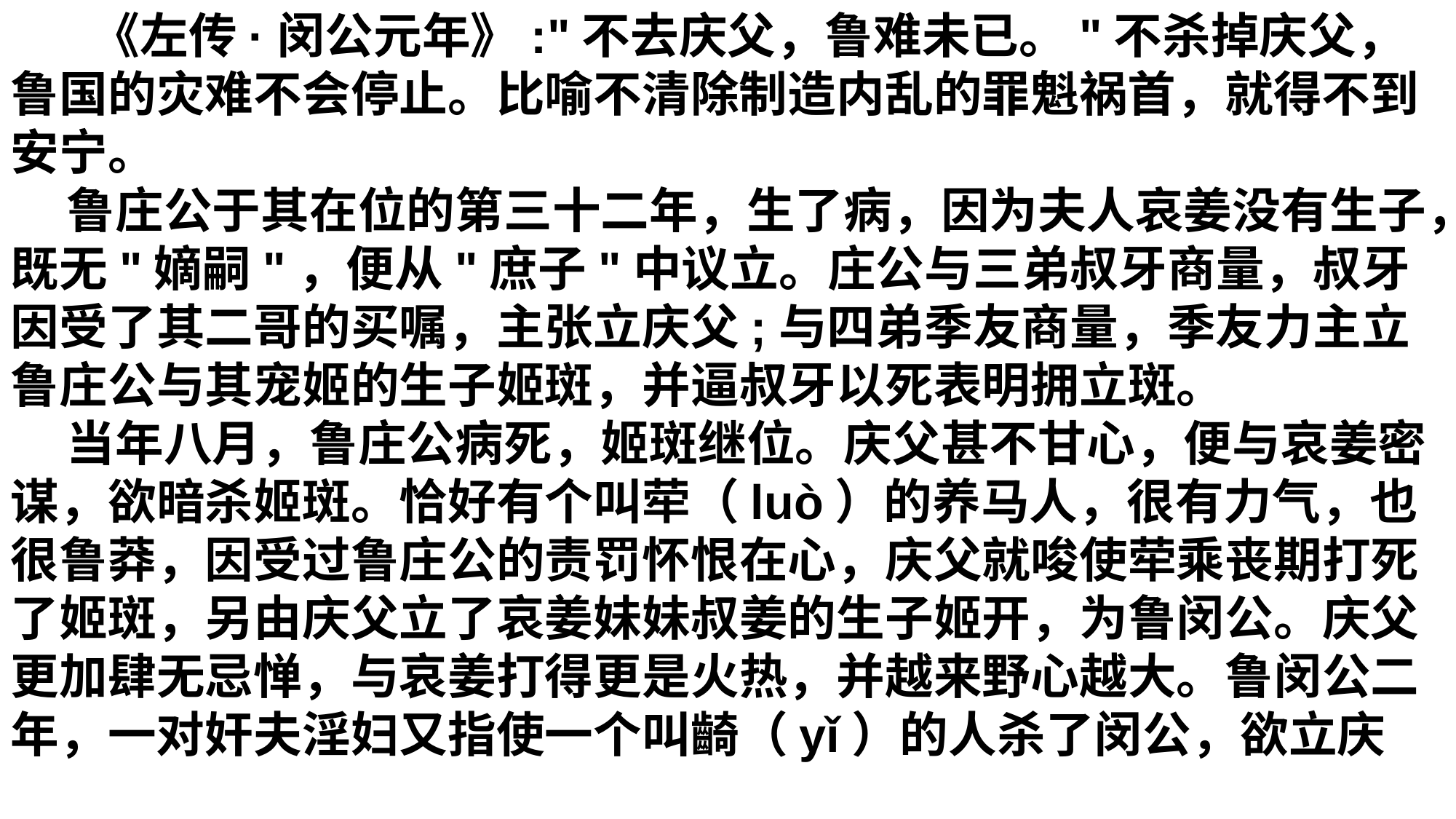

《左传·闵公元年》:"不去庆父，鲁难未已。"不杀掉庆父，鲁国的灾难不会停止。比喻不清除制造内乱的罪魁祸首，就得不到安宁。
    鲁庄公于其在位的第三十二年，生了病，因为夫人哀姜没有生子，既无"嫡嗣"，便从"庶子"中议立。庄公与三弟叔牙商量，叔牙因受了其二哥的买嘱，主张立庆父;与四弟季友商量，季友力主立鲁庄公与其宠姬的生子姬斑，并逼叔牙以死表明拥立斑。
    当年八月，鲁庄公病死，姬斑继位。庆父甚不甘心，便与哀姜密谋，欲暗杀姬斑。恰好有个叫荦（luò）的养马人，很有力气，也很鲁莽，因受过鲁庄公的责罚怀恨在心，庆父就唆使荦乘丧期打死了姬斑，另由庆父立了哀姜妹妹叔姜的生子姬开，为鲁闵公。庆父更加肆无忌惮，与哀姜打得更是火热，并越来野心越大。鲁闵公二年，一对奸夫淫妇又指使一个叫齮（yǐ）的人杀了闵公，欲立庆